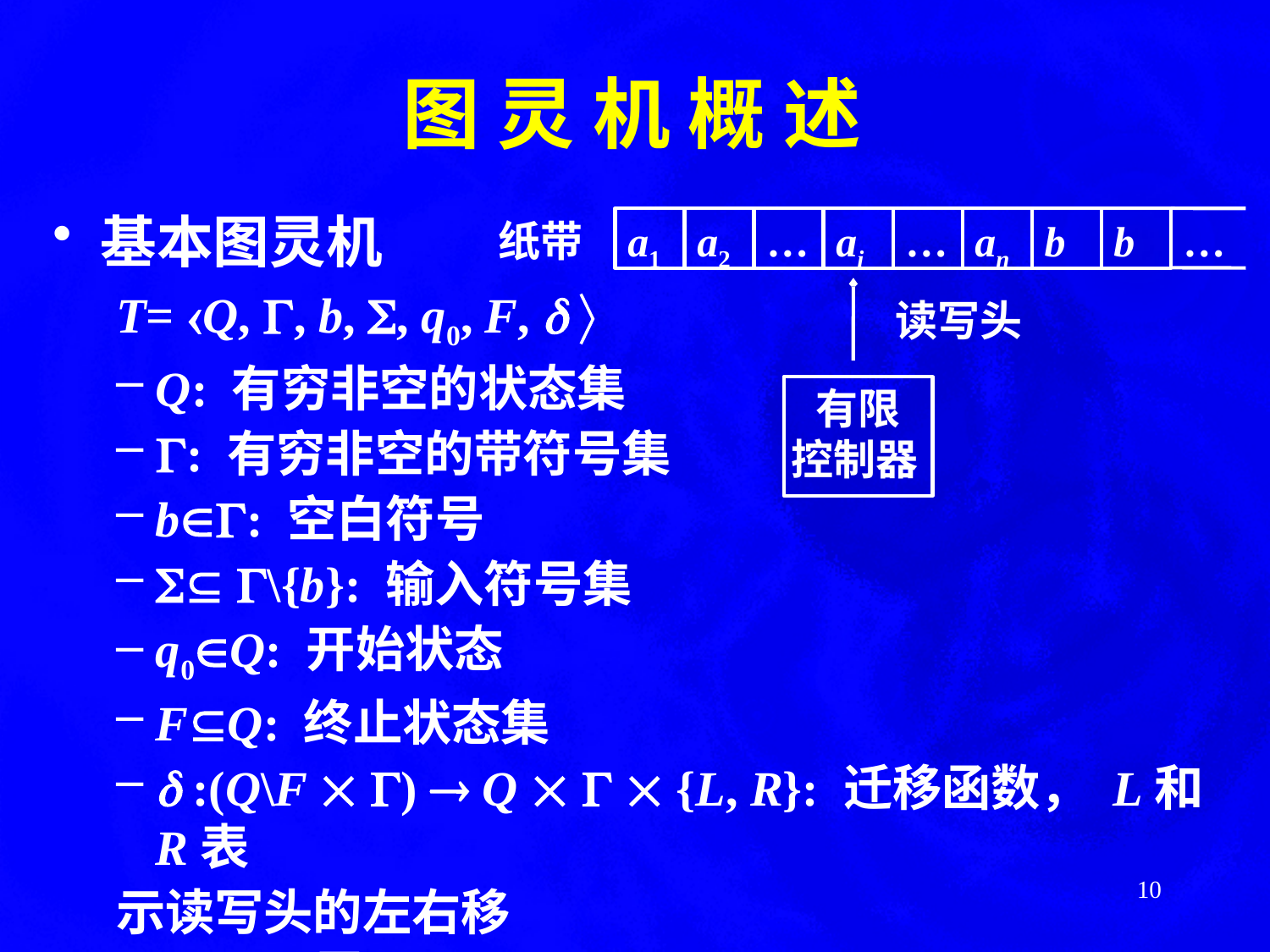

图 灵 机 概 述
基本图灵机
T= 〈Q, Γ, b, Σ, q0, F, δ 〉
Q: 有穷非空的状态集
Γ: 有穷非空的带符号集
b∈Γ: 空白符号
Σ⊆ Γ\{b}: 输入符号集
q0∈Q: 开始状态
F⊆Q: 终止状态集
δ :(Q\F × Γ) → Q × Γ × {L, R}: 迁移函数， L和R表
示读写头的左右移
	例如：δ (q0, 0)→(q1, X, R), δ (q1, 1)→(q2, Y, L)
纸带
a1
a2
…
ai

…
an

b
b
…

读写头
有限
控制器
10